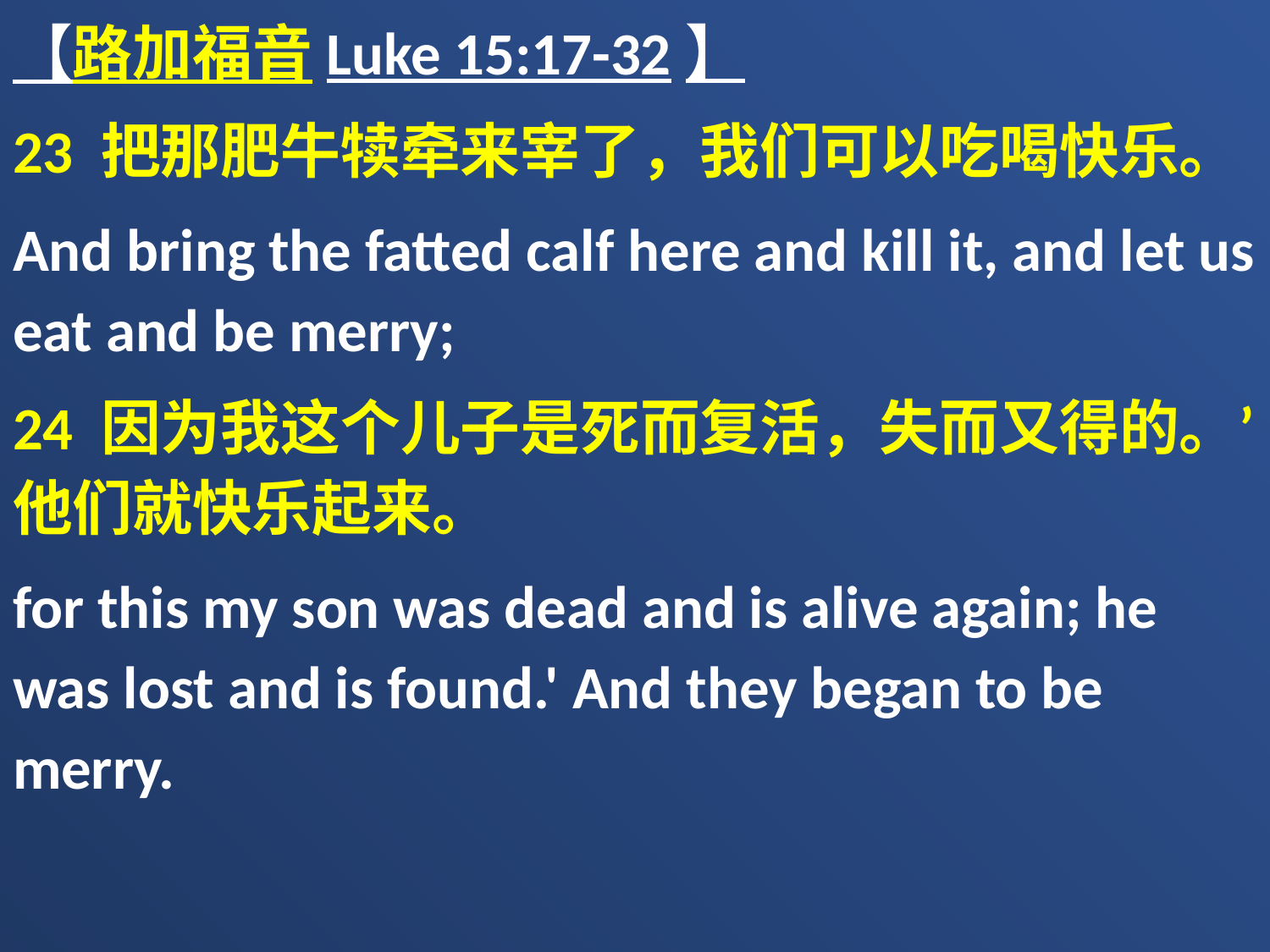

【路加福音Luke 15:17-32】
23 把那肥牛犊牵来宰了，我们可以吃喝快乐。
And bring the fatted calf here and kill it, and let us eat and be merry;
24 因为我这个儿子是死而复活，失而又得的。’他们就快乐起来。
for this my son was dead and is alive again; he was lost and is found.' And they began to be merry.